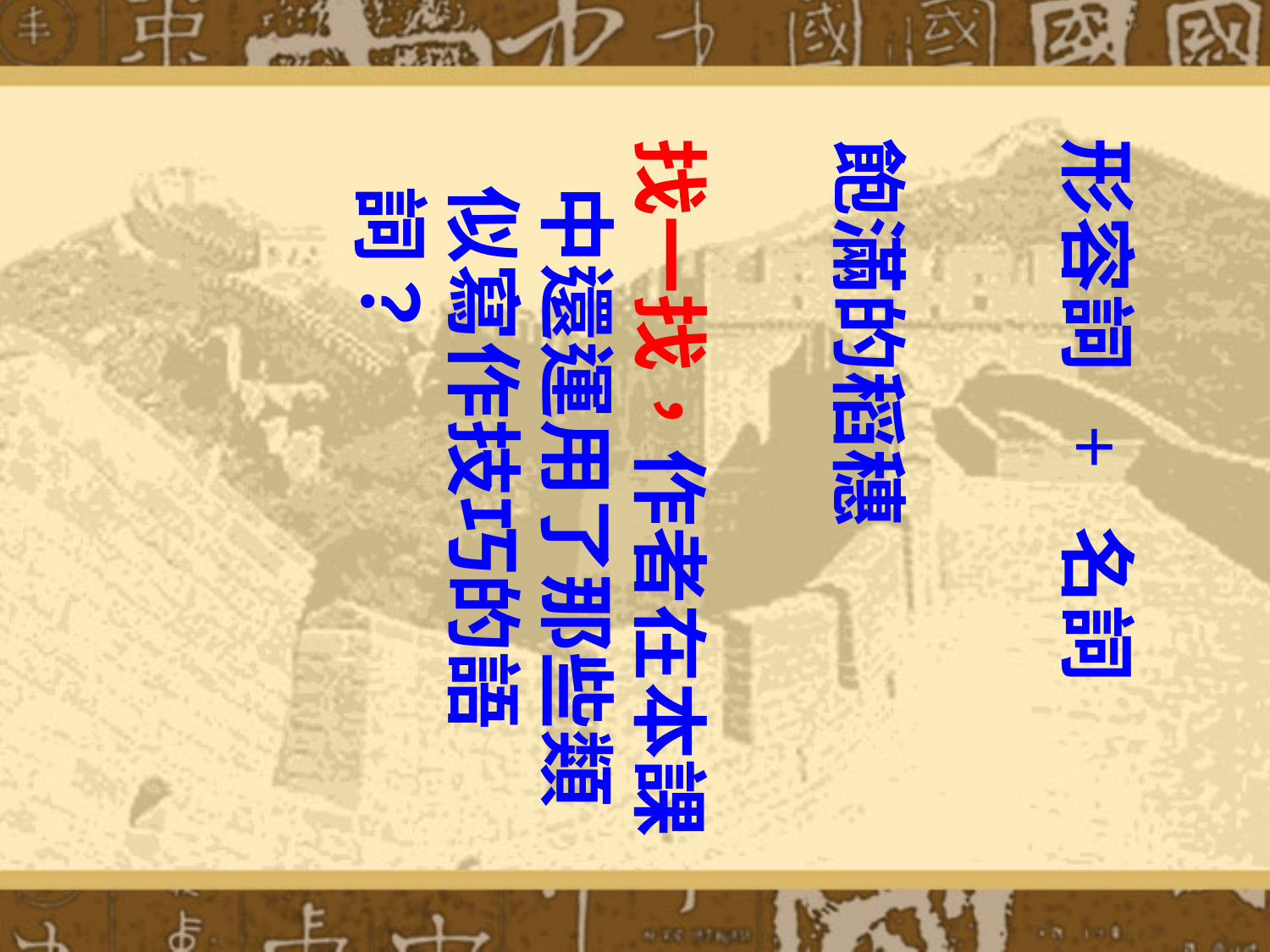

找一找，作者在本課中還運用了那些類似寫作技巧的語詞？
飽滿的稻穗
形容詞  +  名詞